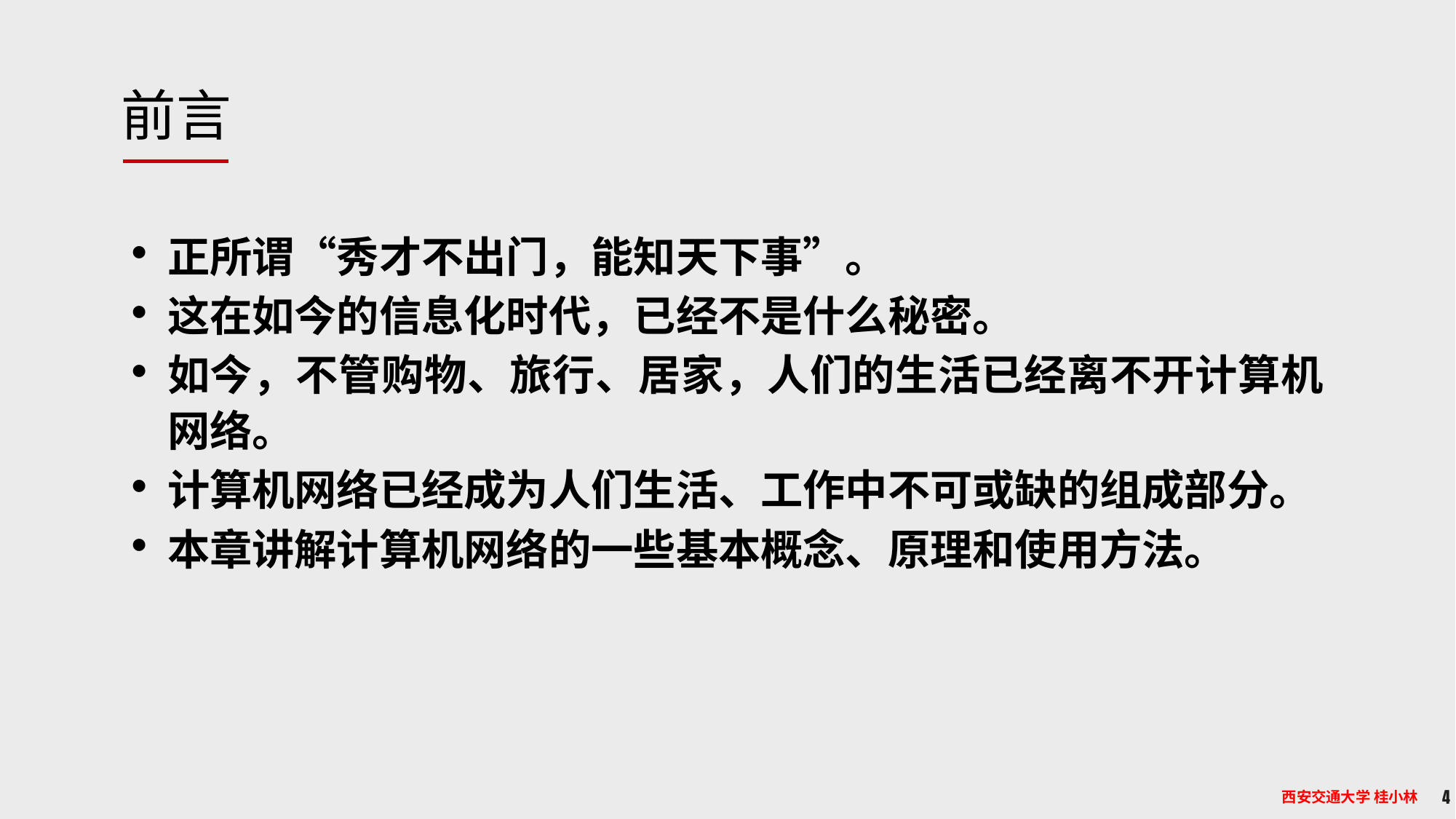

正所谓“秀才不出门，能知天下事”。
这在如今的信息化时代，已经不是什么秘密。
如今，不管购物、旅行、居家，人们的生活已经离不开计算机网络。
计算机网络已经成为人们生活、工作中不可或缺的组成部分。
本章讲解计算机网络的一些基本概念、原理和使用方法。